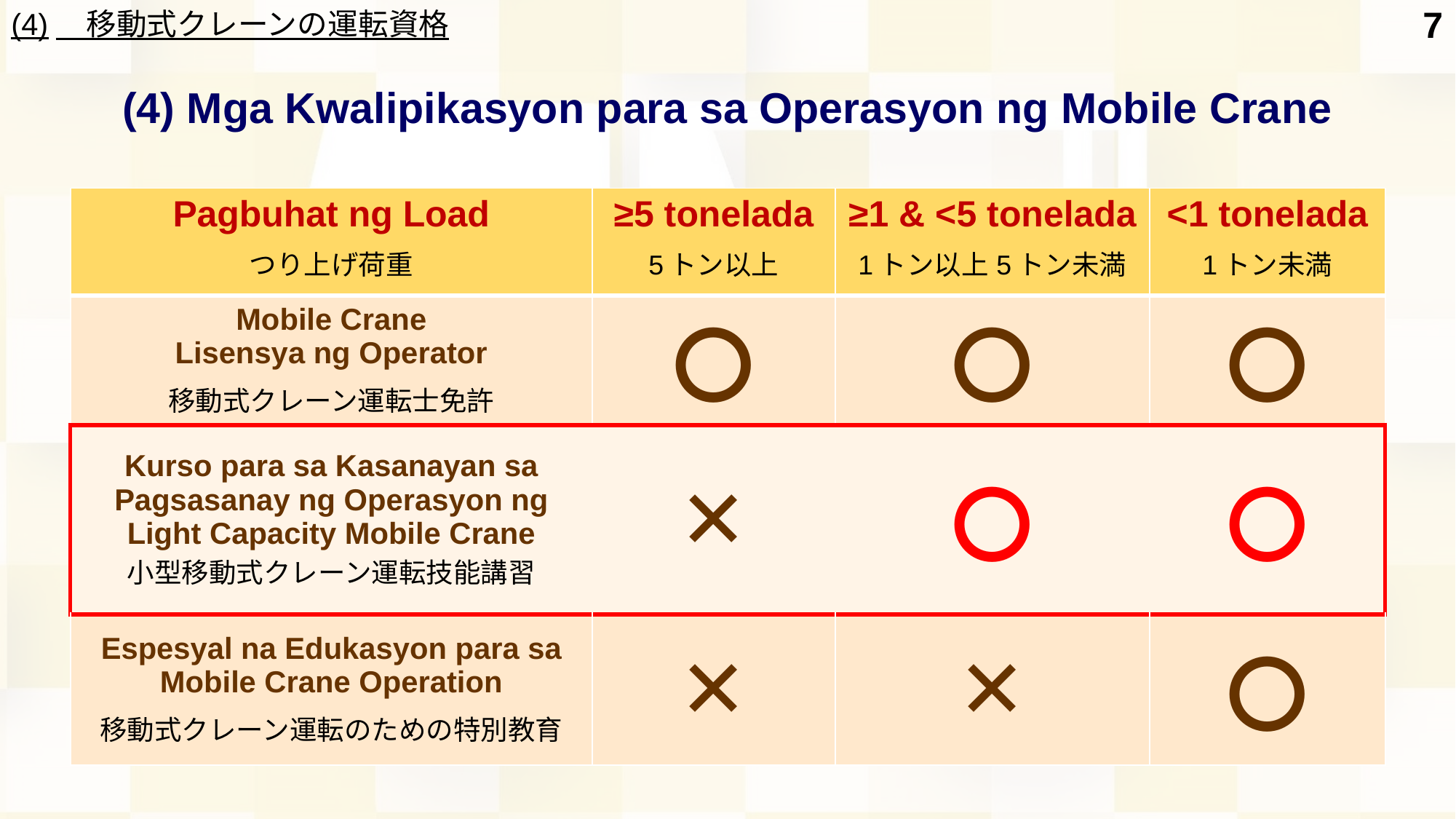

7
(4)　移動式クレーンの運転資格
(4) Mga Kwalipikasyon para sa Operasyon ng Mobile Crane
| Pagbuhat ng Load つり上げ荷重 | ≥5 tonelada 5トン以上 | ≥1 & <5 tonelada 1トン以上5トン未満 | <1 tonelada 1トン未満 |
| --- | --- | --- | --- |
| Mobile Crane Lisensya ng Operator 移動式クレーン運転士免許 | 〇 | 〇 | 〇 |
| Kurso para sa Kasanayan sa Pagsasanay ng Operasyon ng Light Capacity Mobile Crane 小型移動式クレーン運転技能講習 | ✕ | 〇 | 〇 |
| Espesyal na Edukasyon para sa Mobile Crane Operation 移動式クレーン運転のための特別教育 | ✕ | ✕ | 〇 |